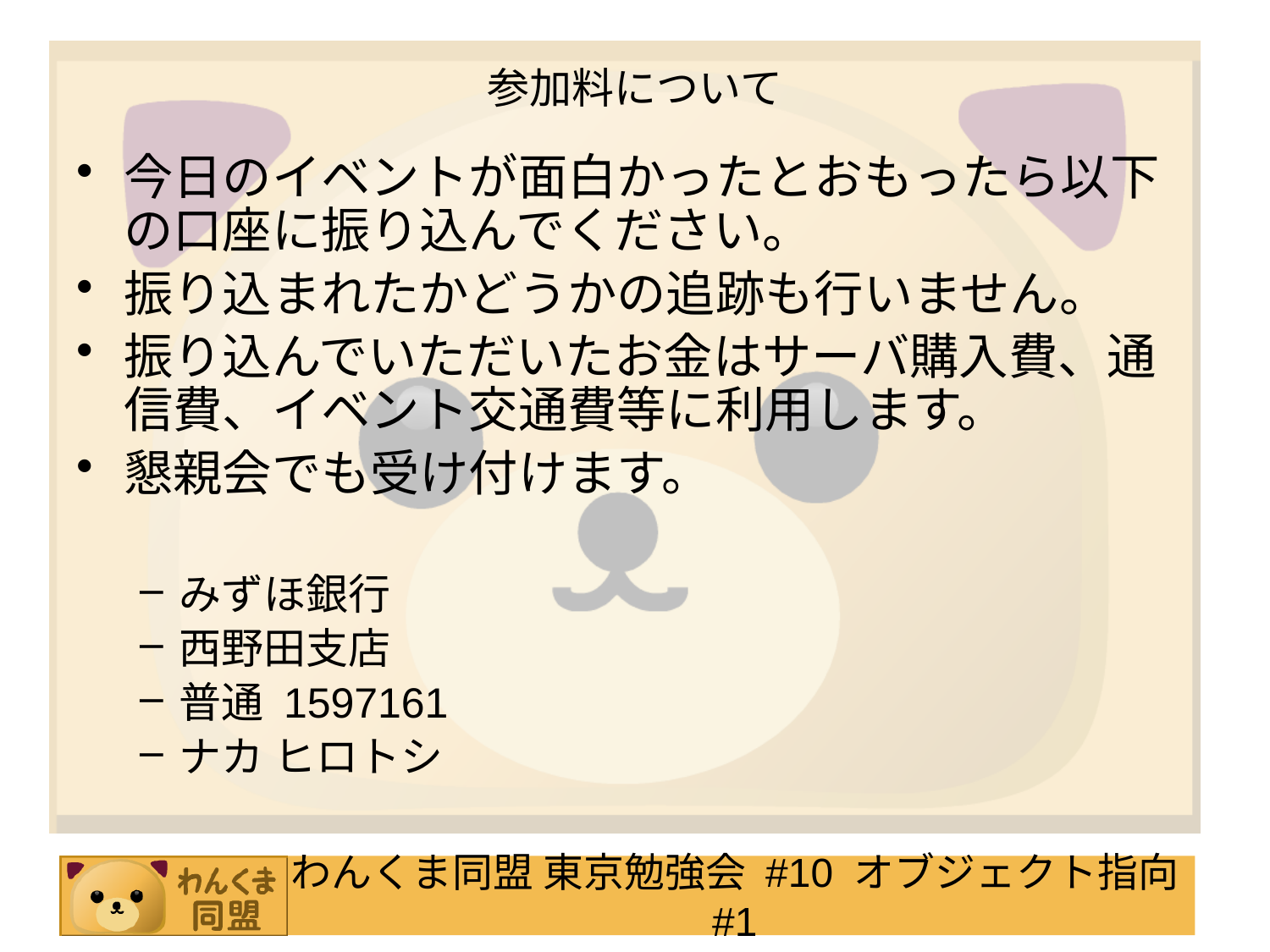

# 参加料について
今日のイベントが面白かったとおもったら以下の口座に振り込んでください。
振り込まれたかどうかの追跡も行いません。
振り込んでいただいたお金はサーバ購入費、通信費、イベント交通費等に利用します。
懇親会でも受け付けます。

みずほ銀行
西野田支店
普通 1597161
ナカ ヒロトシ